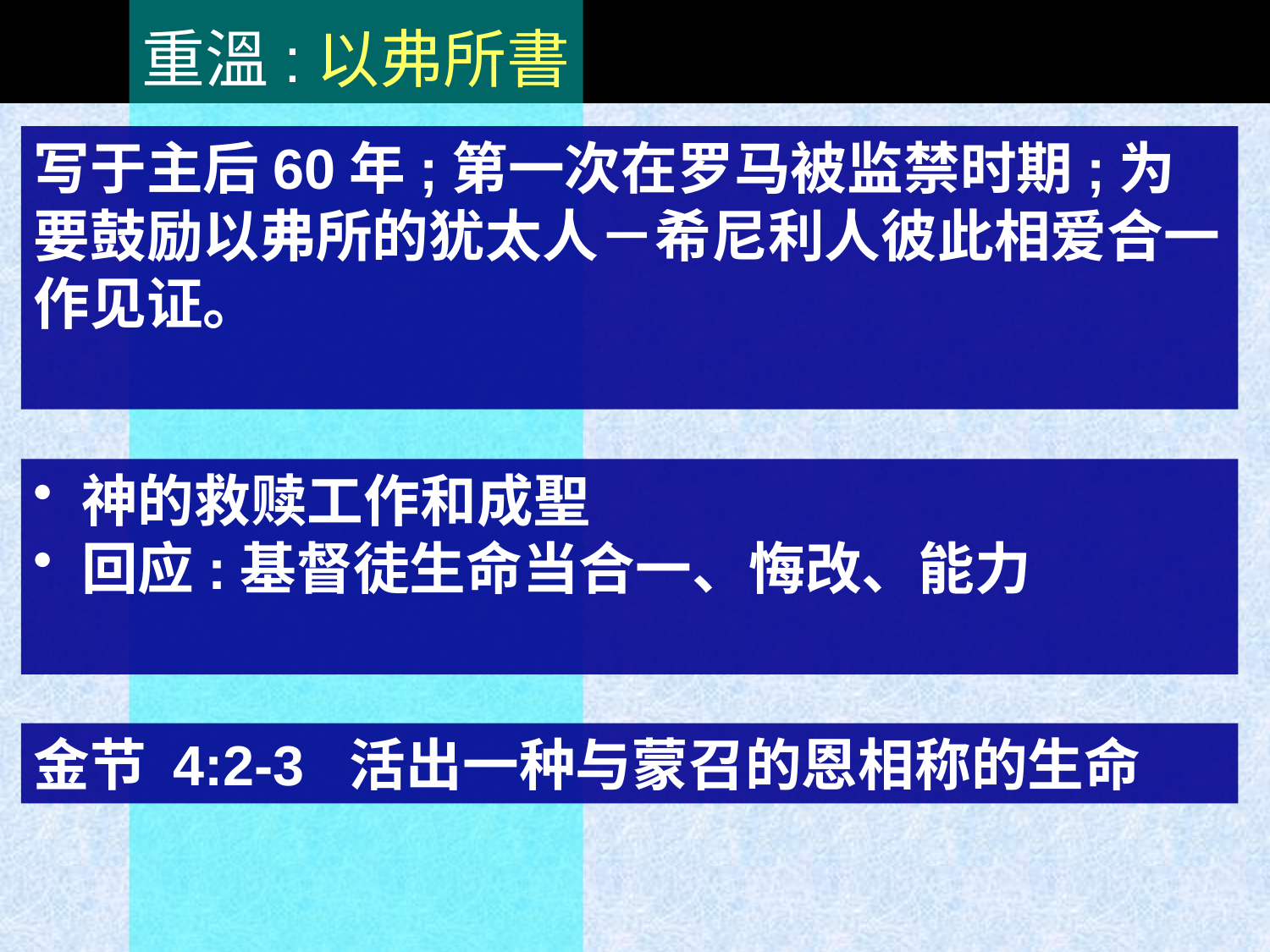

重溫:以弗所書

# RECAP: The Book of Ephesians

写于主后60年;第一次在罗马被监禁时期;为要鼓励以弗所的犹太人－希尼利人彼此相爱合一作见证。

神的救赎工作和成聖
回应:基督徒生命当合一、悔改、能力

金节 4:2-3  活出一种与蒙召的恩相称的生命